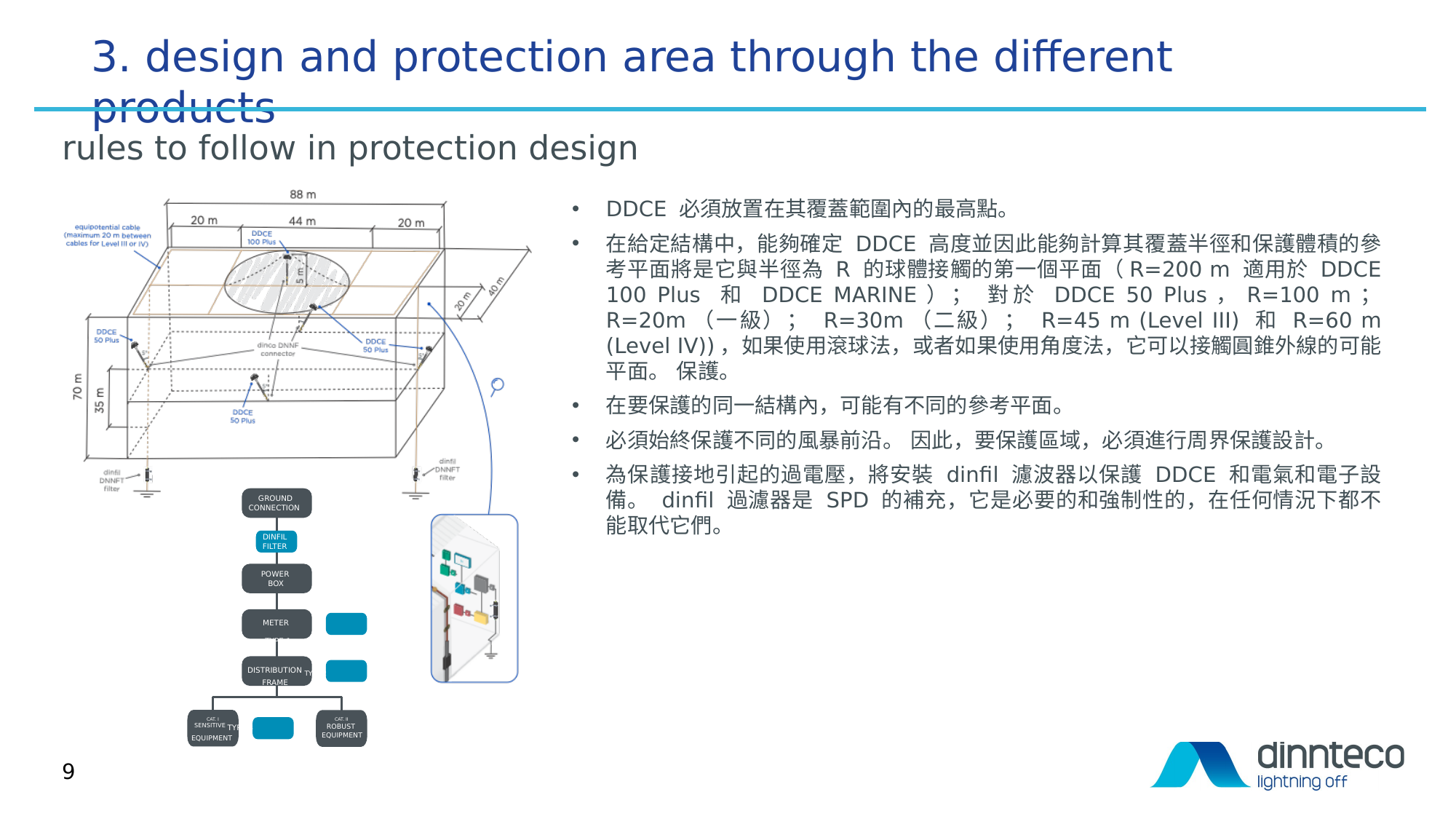

# 3. design and protection area through the different products

rules to follow in protection design
DDCE 必須放置在其覆蓋範圍內的最高點。
在給定結構中，能夠確定 DDCE 高度並因此能夠計算其覆蓋半徑和保護體積的參考平面將是它與半徑為 R 的球體接觸的第一個平面（R=200 m 適用於 DDCE 100 Plus 和 DDCE MARINE）； 對於 DDCE 50 Plus，R=100 m； R=20m（一級）； R=30m（二級）； R=45 m (Level III) 和 R=60 m (Level IV))，如果使用滾球法，或者如果使用角度法，它可以接觸圓錐外線的可能平面。 保護。
在要保護的同一結構內，可能有不同的參考平面。
必須始終保護不同的風暴前沿。 因此，要保護區域，必須進行周界保護設計。
為保護接地引起的過電壓，將安裝 dinfil 濾波器以保護 DDCE 和電氣和電子設備。 dinfil 過濾器是 SPD 的補充，它是必要的和強制性的，在任何情況下都不能取代它們。

GROUND  CONNECTION
DINFIL  FILTER
POWER  BOX
METER	 TYPE 1
DISTRIBUTION TYPE 2
FRAME
CAT. I
SENSITIVE TYPE 3
EQUIPMENT
CAT. II
ROBUST  EQUIPMENT

9